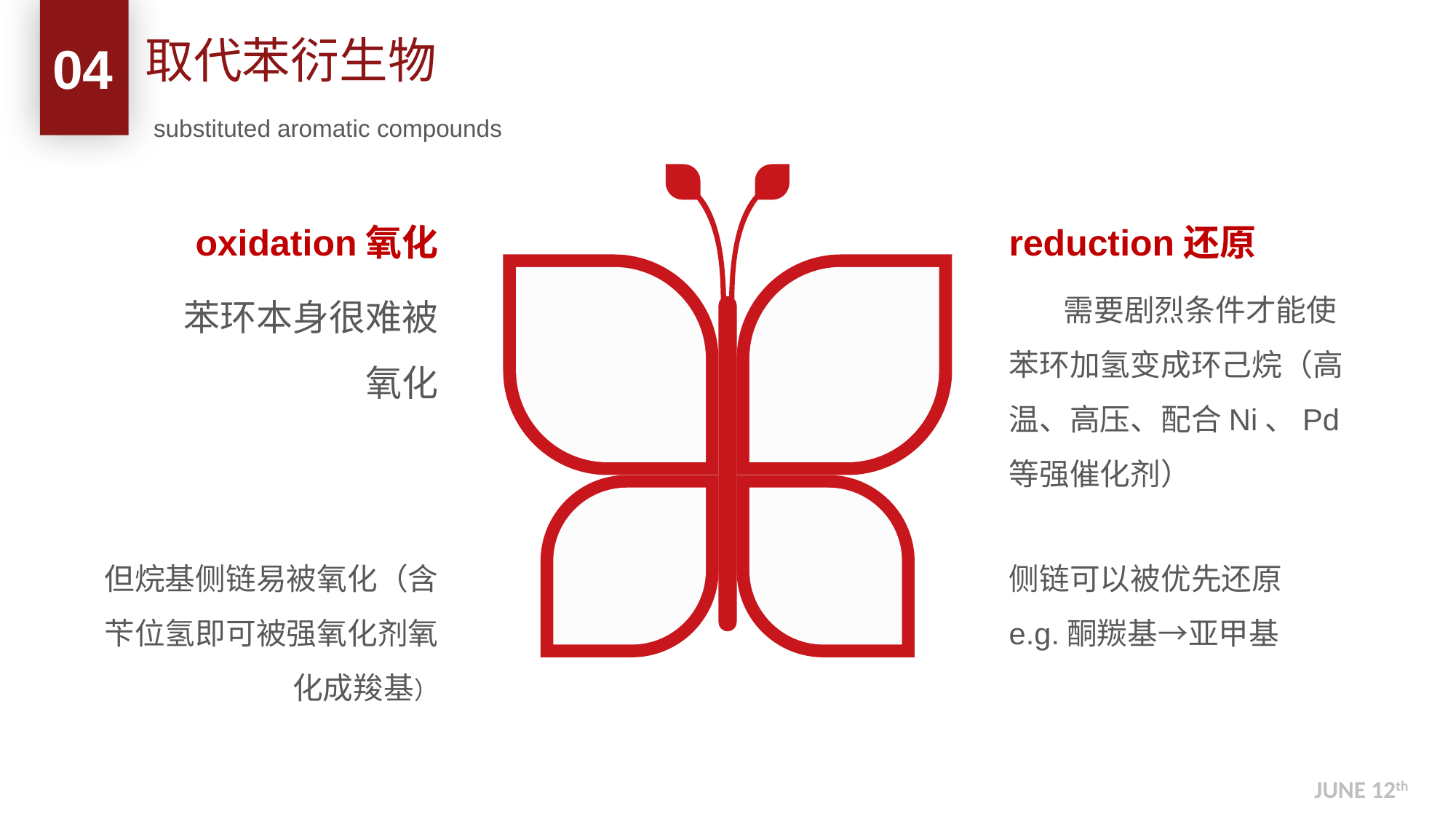

取代苯衍生物
04
substituted aromatic compounds

oxidation氧化
reduction还原

苯环本身很难被氧化
需要剧烈条件才能使苯环加氢变成环己烷（高温、高压、配合Ni、Pd等强催化剂）

但烷基侧链易被氧化（含苄位氢即可被强氧化剂氧化成羧基）
侧链可以被优先还原
e.g.酮羰基→亚甲基
JUNE 12th